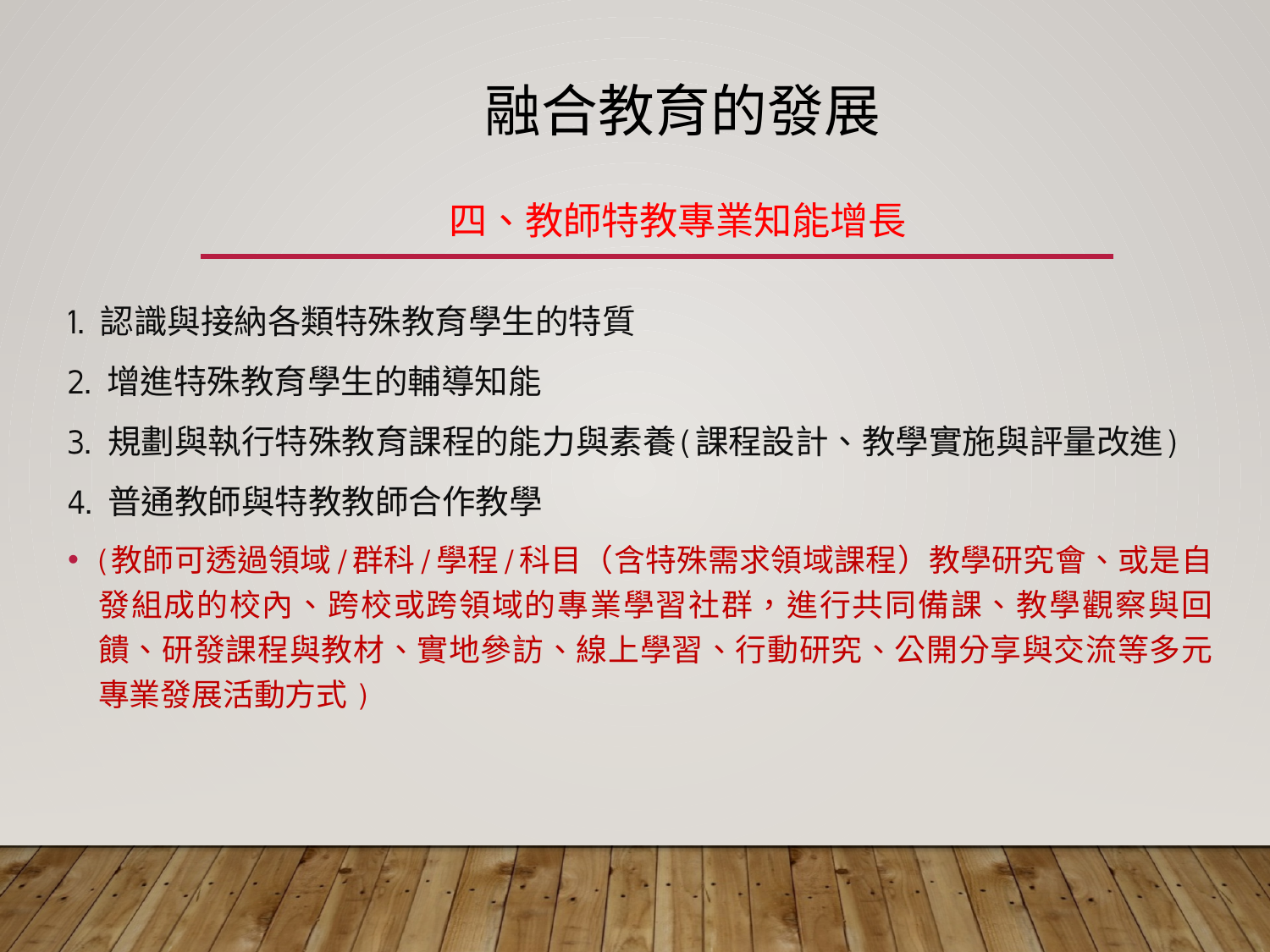

# 融合教育的發展
四、教師特教專業知能增長
1. 認識與接納各類特殊教育學生的特質
2. 增進特殊教育學生的輔導知能
3. 規劃與執行特殊教育課程的能力與素養(課程設計、教學實施與評量改進)
4. 普通教師與特教教師合作教學
(教師可透過領域/群科/學程/科目（含特殊需求領域課程）教學研究會、或是自發組成的校內、跨校或跨領域的專業學習社群，進行共同備課、教學觀察與回饋、研發課程與教材、實地參訪、線上學習、行動研究、公開分享與交流等多元專業發展活動方式 )